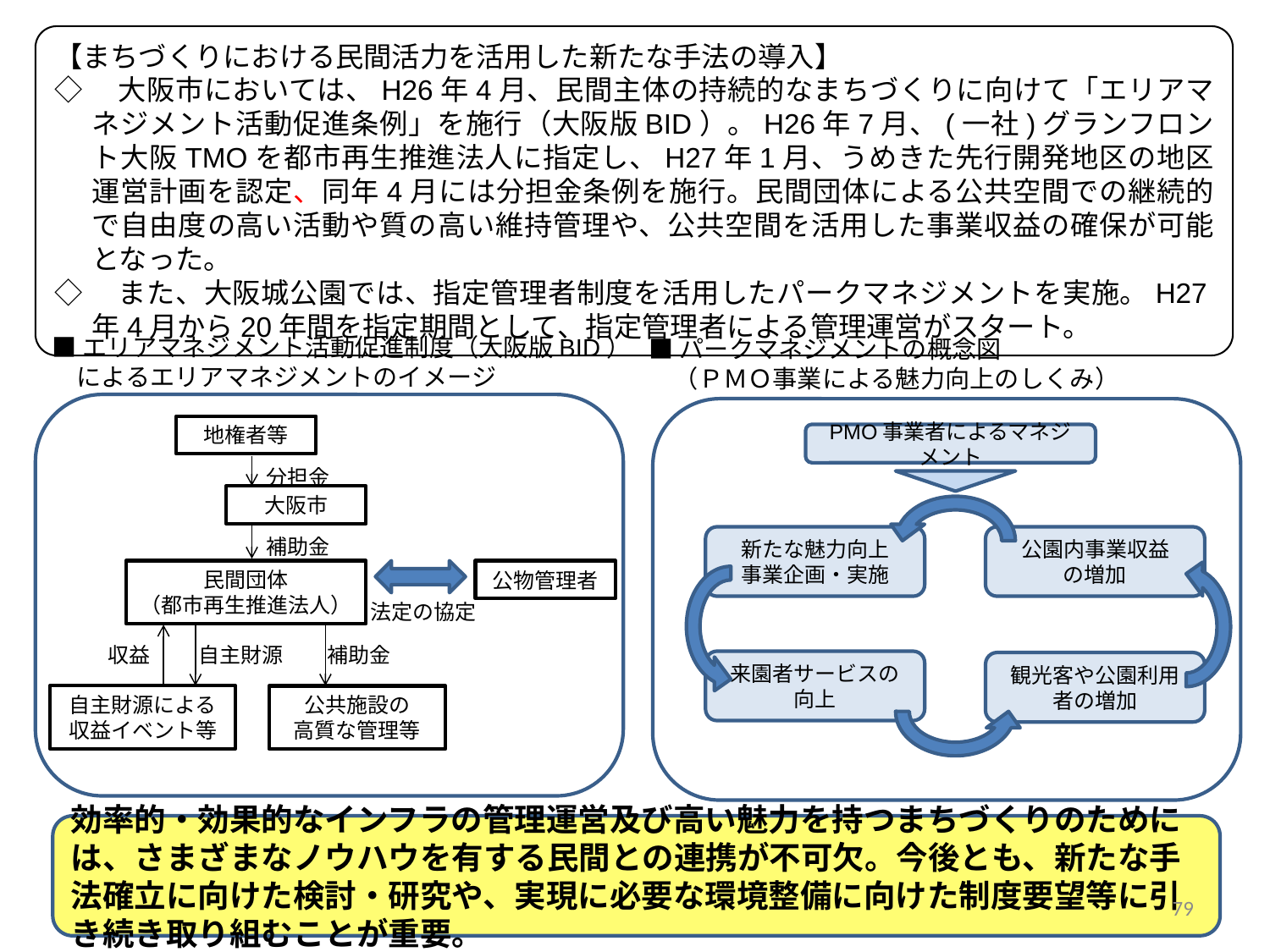

【まちづくりにおける民間活力を活用した新たな手法の導入】
◇　大阪市においては、H26年4月、民間主体の持続的なまちづくりに向けて「エリアマネジメント活動促進条例」を施行（大阪版BID）。H26年7月、(一社)グランフロント大阪TMOを都市再生推進法人に指定し、H27年1月、うめきた先行開発地区の地区運営計画を認定、同年4月には分担金条例を施行。民間団体による公共空間での継続的で自由度の高い活動や質の高い維持管理や、公共空間を活用した事業収益の確保が可能となった。
◇　また、大阪城公園では、指定管理者制度を活用したパークマネジメントを実施。H27年4月から20年間を指定期間として、指定管理者による管理運営がスタート。
■エリアマネジメント活動促進制度（大阪版BID）
　によるエリアマネジメントのイメージ
■パークマネジメントの概念図
　（ＰＭＯ事業による魅力向上のしくみ）

地権者等
PMO事業者によるマネジメント

新たな魅力向上
事業企画・実施
公園内事業収益
の増加

来園者サービスの向上
観光客や公園利用者の増加

分担金

大阪市
補助金
民間団体
（都市再生推進法人）

公物管理者
法定の協定
収益
自主財源
補助金
自主財源による
収益イベント等
公共施設の
高質な管理等
効率的・効果的なインフラの管理運営及び高い魅力を持つまちづくりのためには、さまざまなノウハウを有する民間との連携が不可欠。今後とも、新たな手法確立に向けた検討・研究や、実現に必要な環境整備に向けた制度要望等に引き続き取り組むことが重要。
79